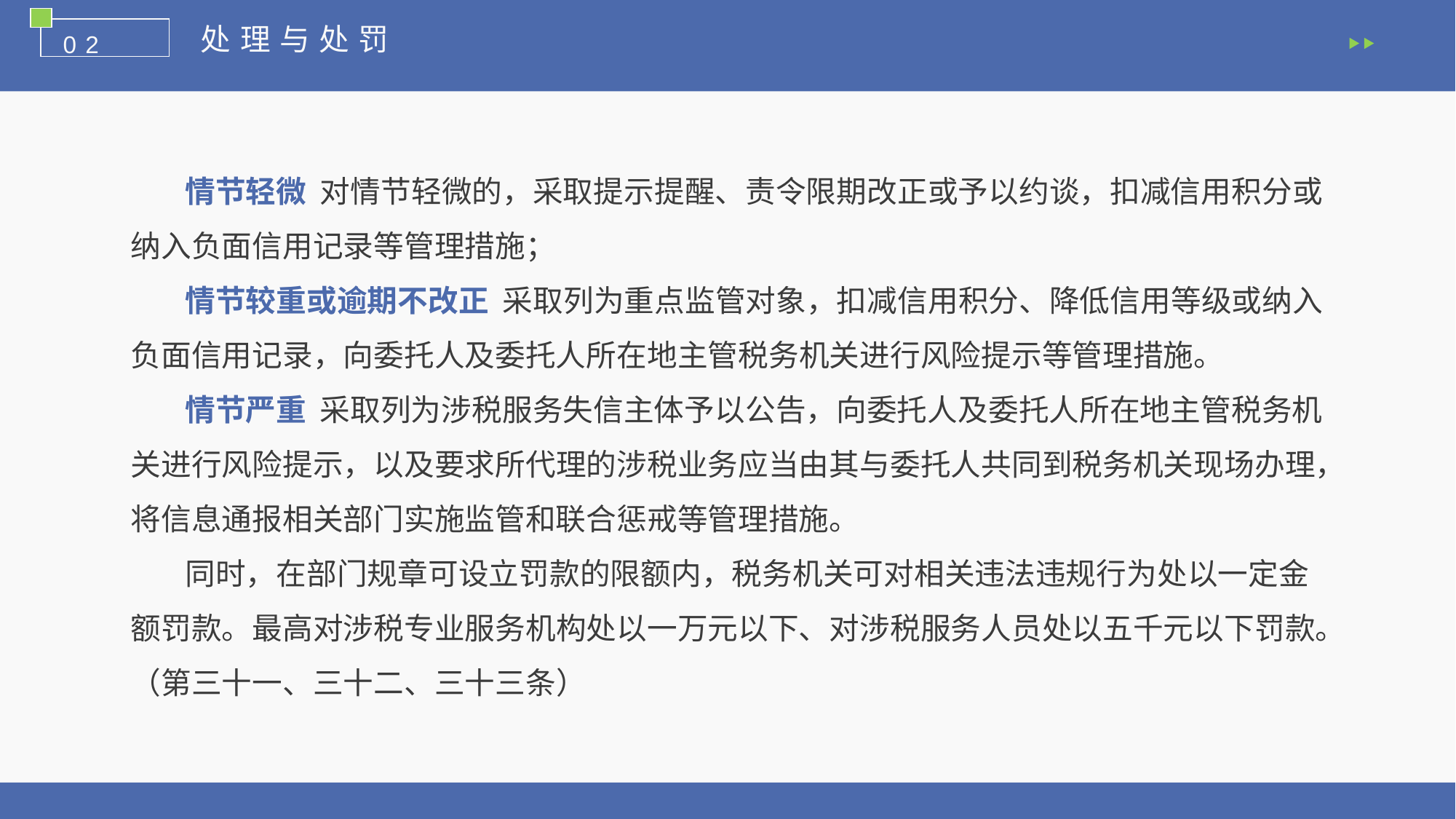

处理与处罚

02

       情节轻微  对情节轻微的，采取提示提醒、责令限期改正或予以约谈，扣减信用积分或纳入负面信用记录等管理措施；
       情节较重或逾期不改正  采取列为重点监管对象，扣减信用积分、降低信用等级或纳入负面信用记录，向委托人及委托人所在地主管税务机关进行风险提示等管理措施。
       情节严重  采取列为涉税服务失信主体予以公告，向委托人及委托人所在地主管税务机关进行风险提示，以及要求所代理的涉税业务应当由其与委托人共同到税务机关现场办理，将信息通报相关部门实施监管和联合惩戒等管理措施。
       同时，在部门规章可设立罚款的限额内，税务机关可对相关违法违规行为处以一定金额罚款。最高对涉税专业服务机构处以一万元以下、对涉税服务人员处以五千元以下罚款。（第三十一、三十二、三十三条）